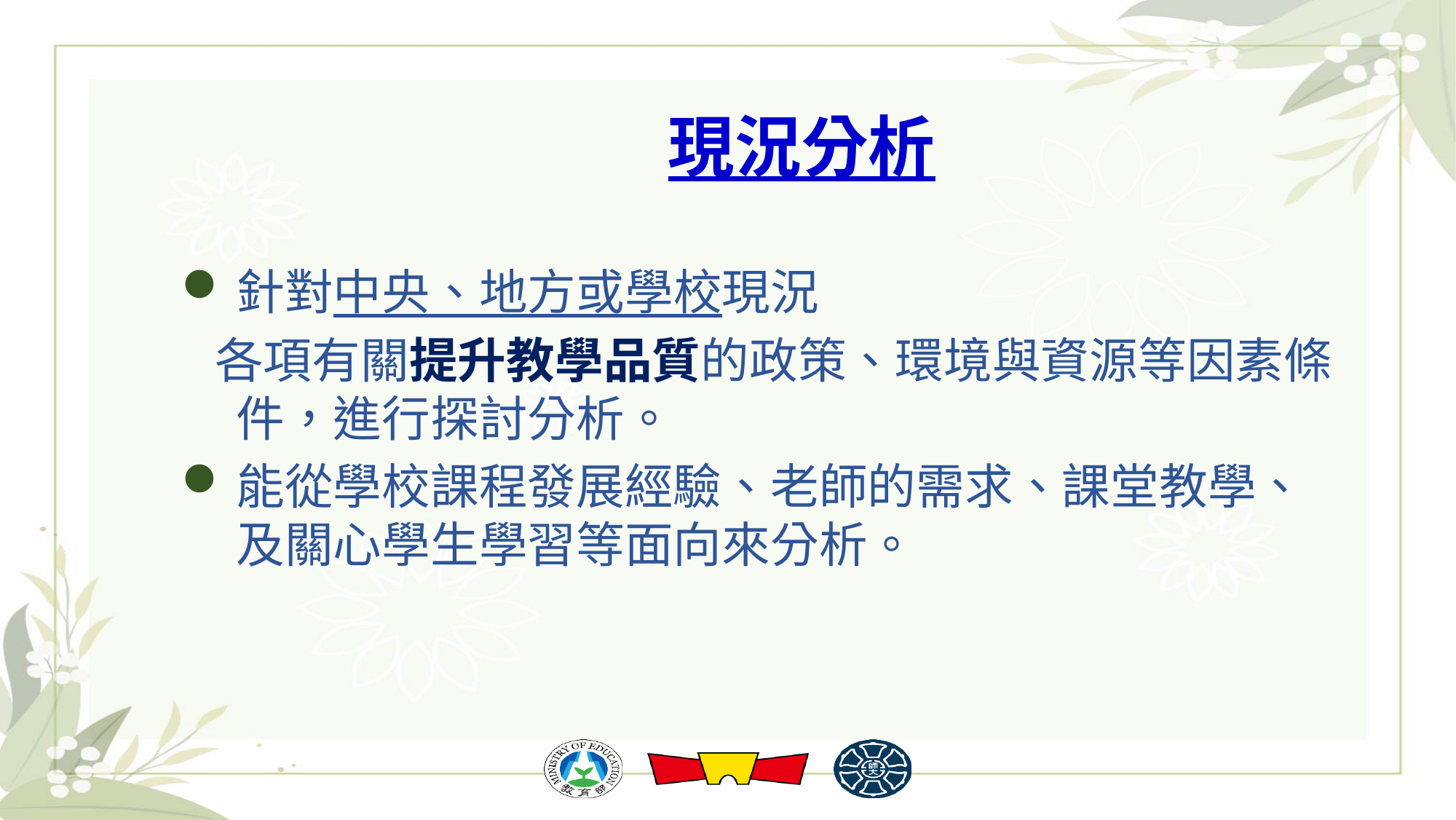

# 現況分析
針對中央、地方或學校現況
  各項有關提升教學品質的政策、環境與資源等因素條件，進行探討分析。
能從學校課程發展經驗、老師的需求、課堂教學、及關心學生學習等面向來分析。